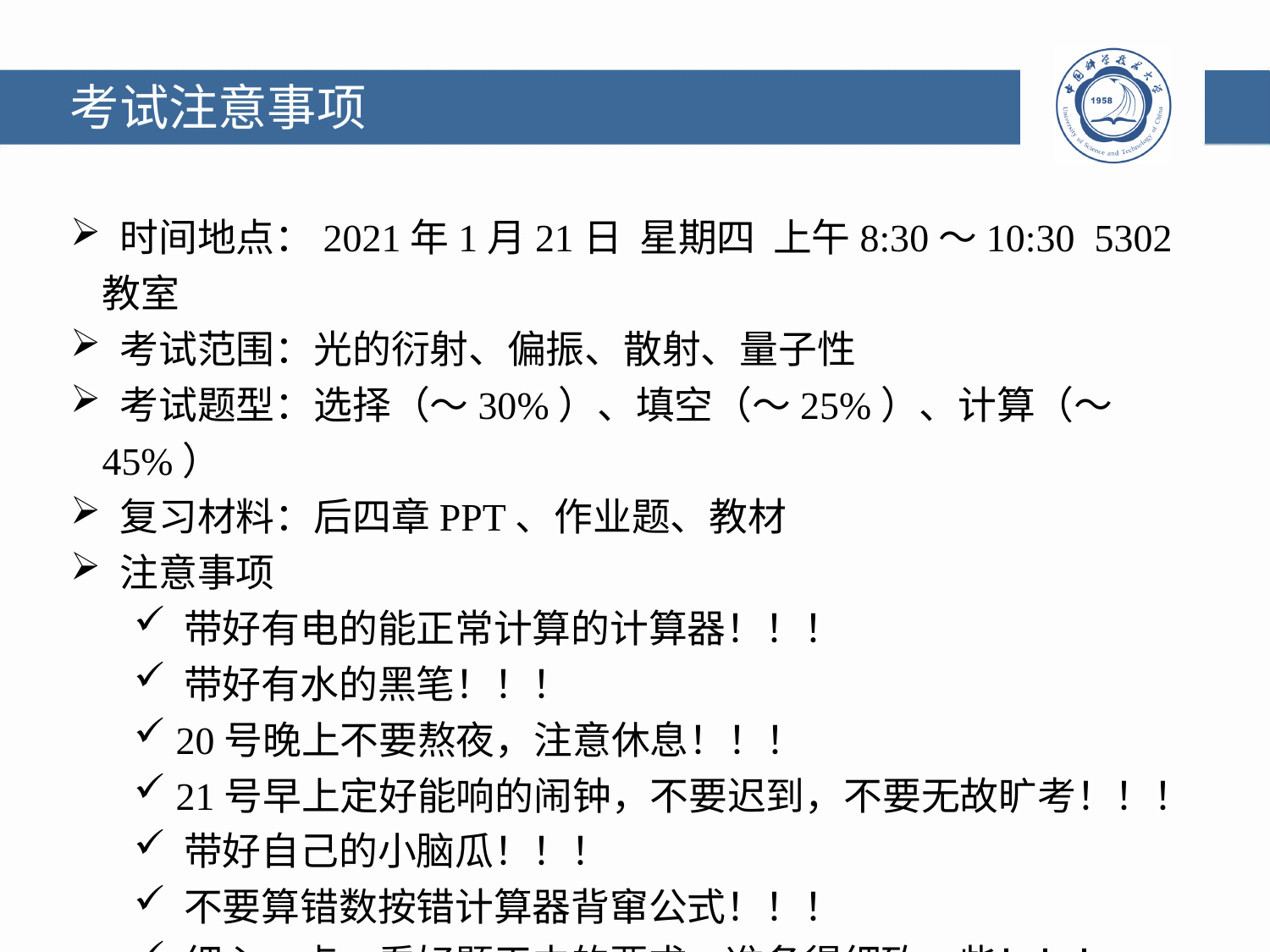

考试注意事项
 时间地点：2021年1月21日  星期四  上午8:30～10:30  5302教室
 考试范围：光的衍射、偏振、散射、量子性
 考试题型：选择（～30%）、填空（～25%）、计算（～45%）
 复习材料：后四章PPT、作业题、教材
 注意事项
 带好有电的能正常计算的计算器！！！
 带好有水的黑笔！！！
 20号晚上不要熬夜，注意休息！！！
 21号早上定好能响的闹钟，不要迟到，不要无故旷考！！！
 带好自己的小脑瓜！！！
 不要算错数按错计算器背窜公式！！！
 细心一点，看好题干中的要求，准备得细致一些！！！